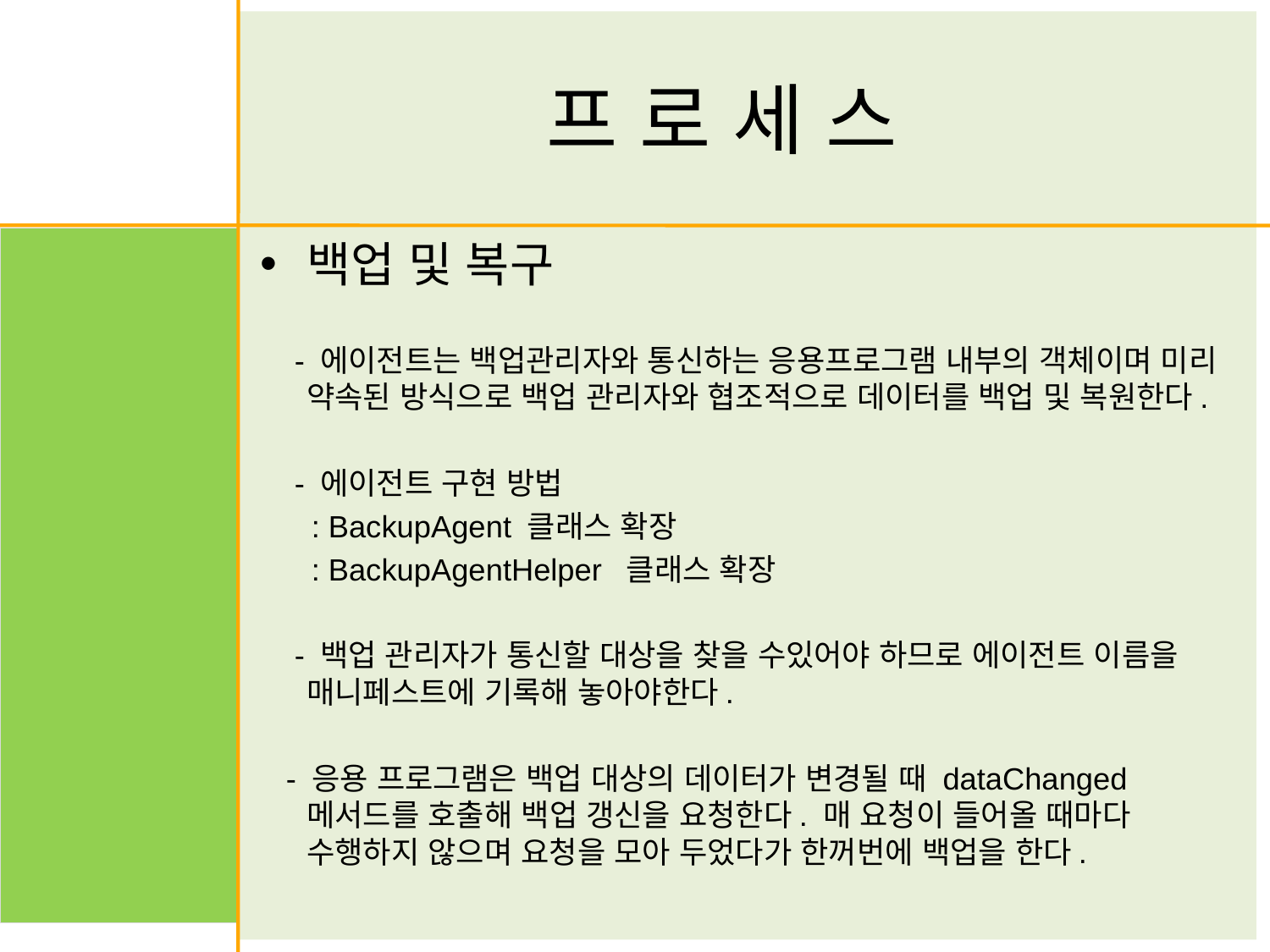

# 프 로 세 스
백업 및 복구

    - 에이전트는 백업관리자와 통신하는 응용프로그램 내부의 객체이며 미리 약속된 방식으로 백업 관리자와 협조적으로 데이터를 백업 및 복원한다.

    - 에이전트 구현 방법
      : BackupAgent 클래스 확장
      : BackupAgentHelper  클래스 확장

    - 백업 관리자가 통신할 대상을 찾을 수있어야 하므로 에이전트 이름을 매니페스트에 기록해 놓아야한다.

   - 응용 프로그램은 백업 대상의 데이터가 변경될 때 dataChanged 메서드를 호출해 백업 갱신을 요청한다. 매 요청이 들어올 때마다 수행하지 않으며 요청을 모아 두었다가 한꺼번에 백업을 한다.